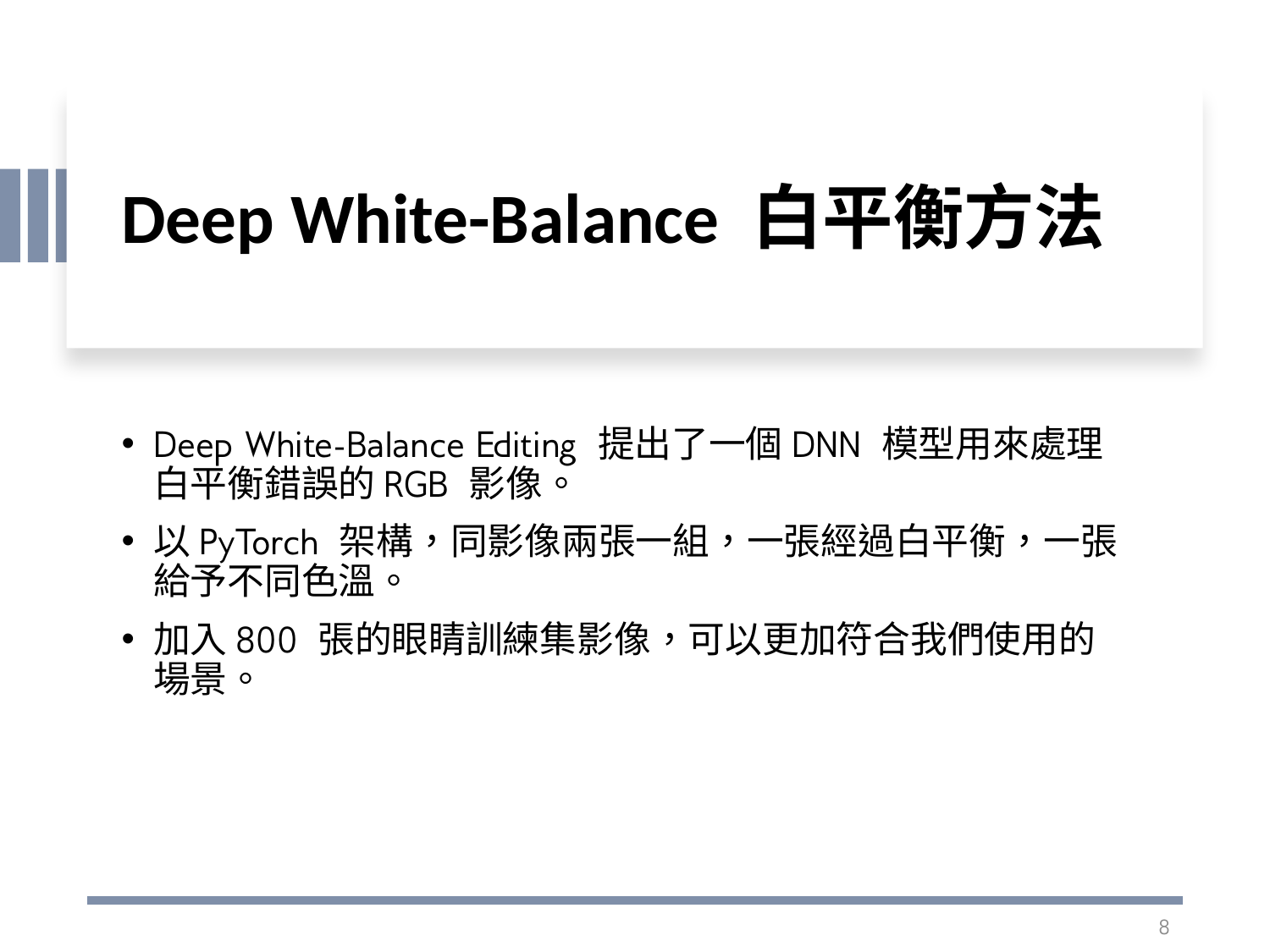

# Deep White-Balance 白平衡方法

Deep White-Balance Editing 提出了一個DNN 模型用來處理白平衡錯誤的RGB 影像。
以PyTorch 架構，同影像兩張一組，一張經過白平衡，一張給予不同色溫。
加入800 張的眼睛訓練集影像，可以更加符合我們使用的場景。
8